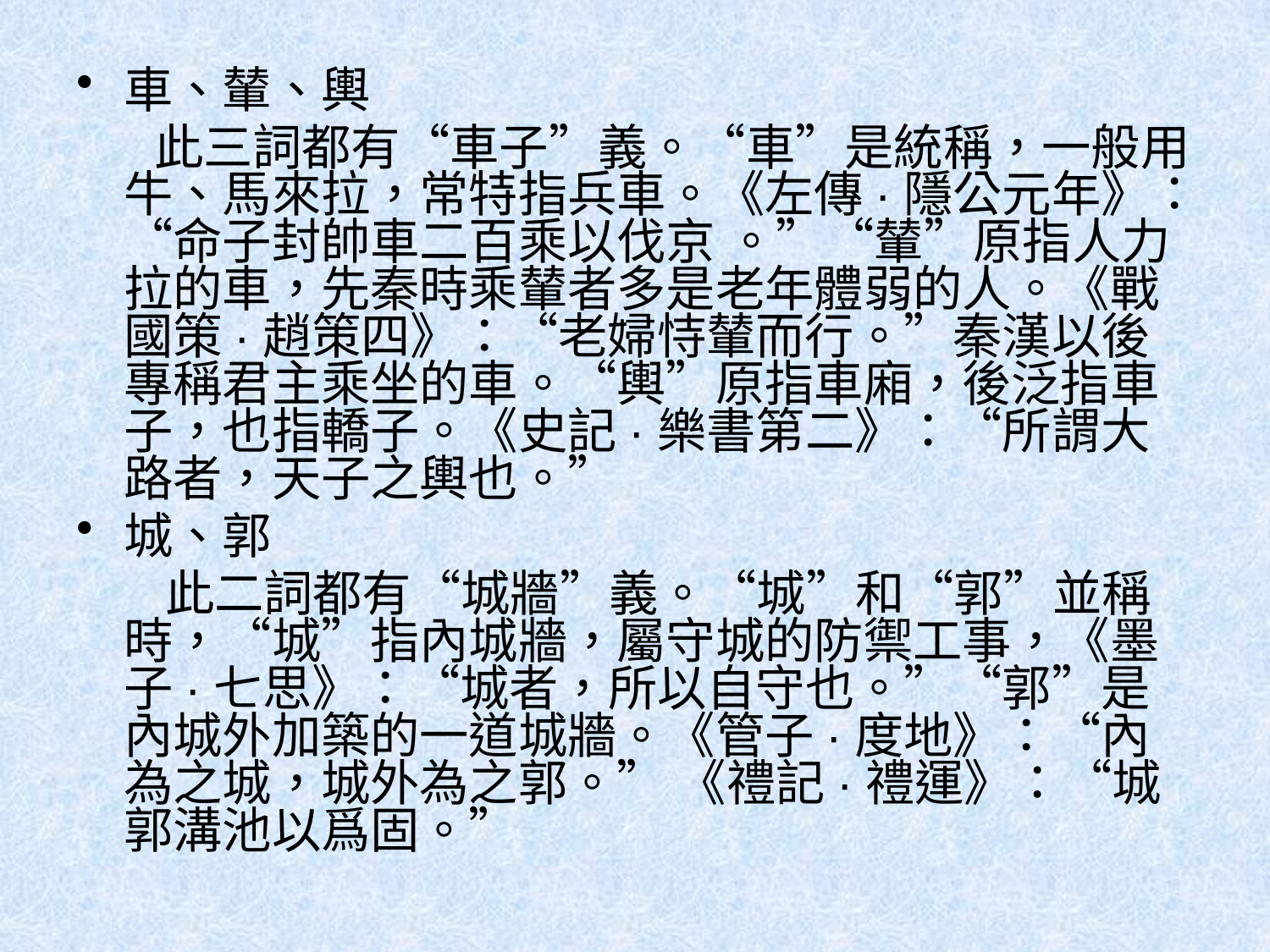

車、輦、輿
      此三詞都有“車子”義。“車”是統稱，一般用牛、馬來拉，常特指兵車。《左傳·隱公元年》：“命子封帥車二百乘以伐京 。”“輦”原指人力拉的車，先秦時乘輦者多是老年體弱的人。《戰國策·趙策四》：“老婦恃輦而行。”秦漢以後專稱君主乘坐的車。“輿”原指車廂，後泛指車子，也指轎子。《史記·樂書第二》：“所謂大路者，天子之輿也。”
城、郭
       此二詞都有“城牆”義。“城”和“郭”並稱時，“城”指內城牆，屬守城的防禦工事，《墨子·七思》：“城者，所以自守也。”“郭”是內城外加築的一道城牆。《管子·度地》：“內為之城，城外為之郭。” 《禮記·禮運》：“城郭溝池以爲固。”